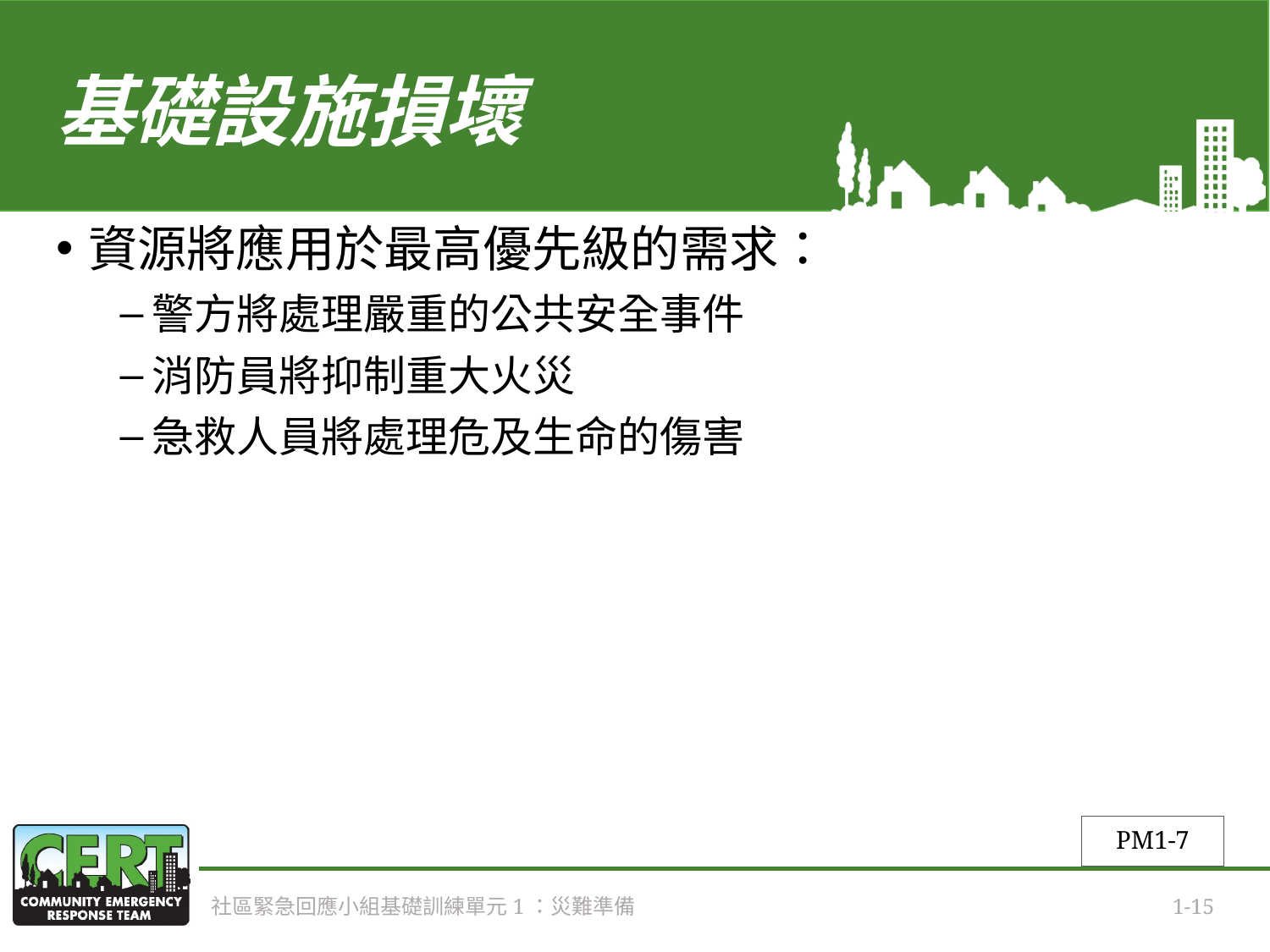

# 基礎設施損壞
資源將應用於最高優先級的需求：
警方將處理嚴重的公共安全事件
消防員將抑制重大火災
急救人員將處理危及生命的傷害

PM1-7
社區緊急回應小組基礎訓練單元1：災難準備
1-15